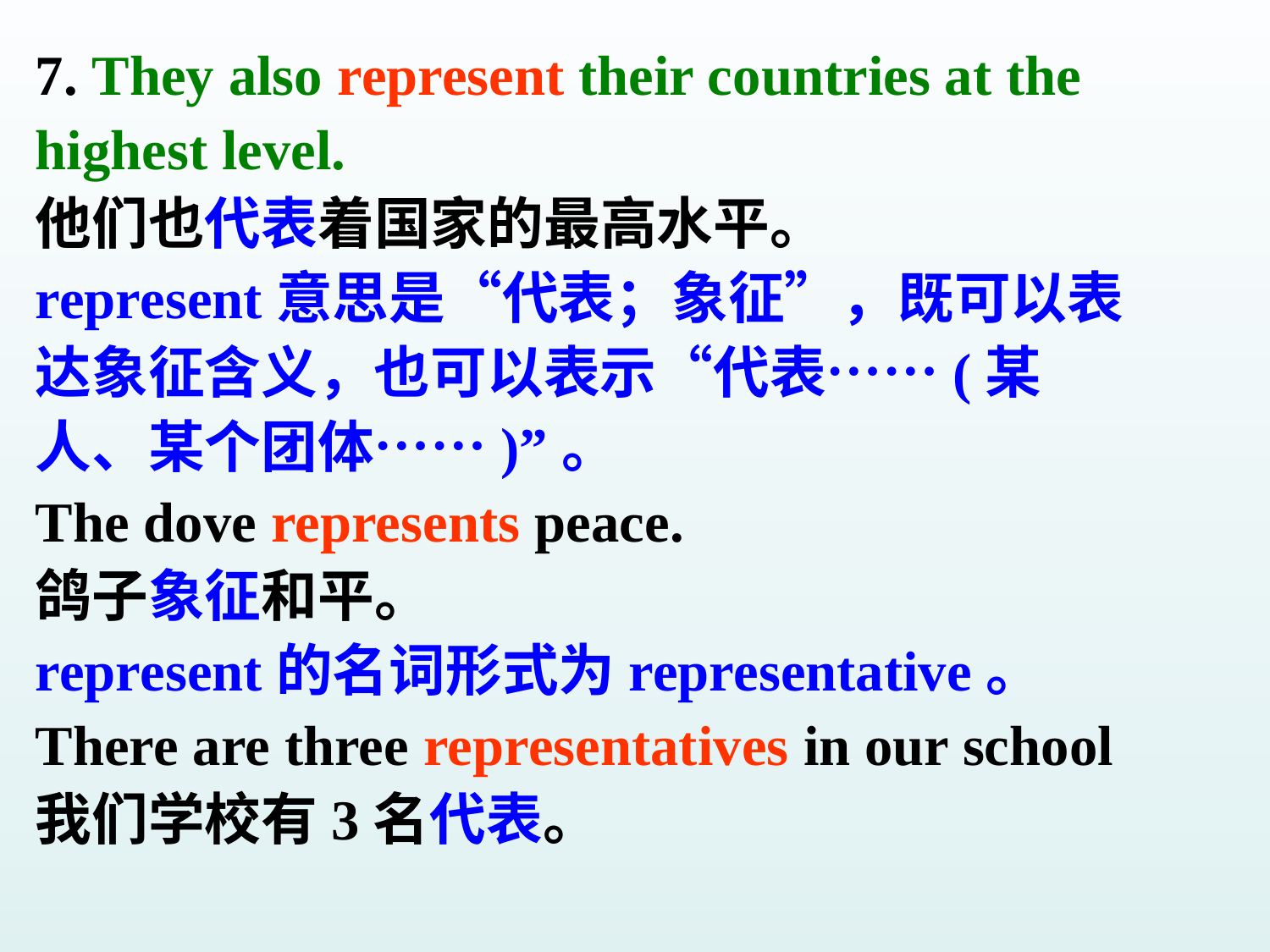

7. They also represent their countries at the
highest level.
他们也代表着国家的最高水平。
represent意思是“代表；象征”，既可以表
达象征含义，也可以表示“代表……(某
人、某个团体……)”。
The dove represents peace.
鸽子象征和平。
represent的名词形式为representative。
There are three representatives in our school
我们学校有3名代表。